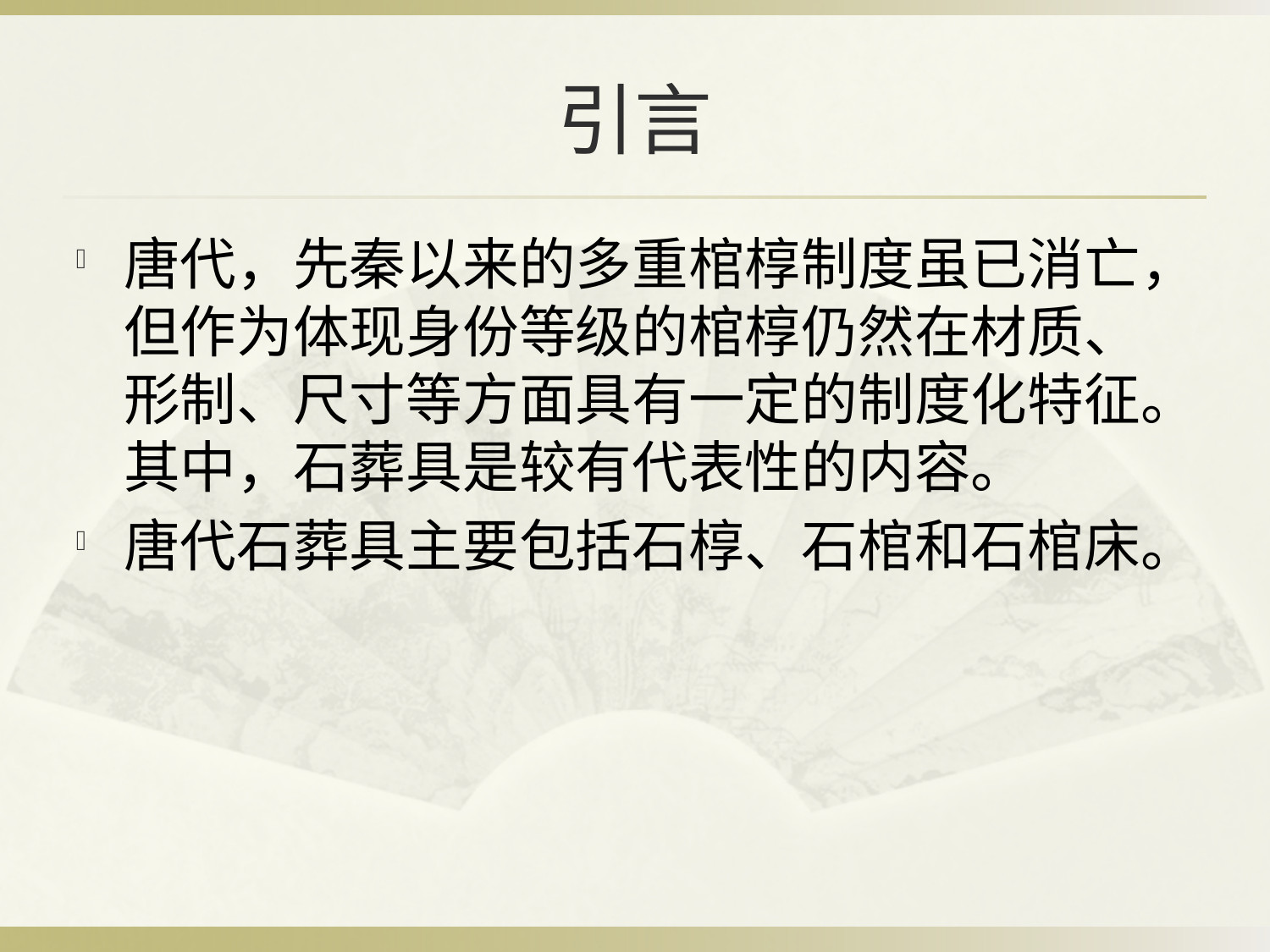

# 引言
唐代，先秦以来的多重棺椁制度虽已消亡，但作为体现身份等级的棺椁仍然在材质、形制、尺寸等方面具有一定的制度化特征。其中，石葬具是较有代表性的内容。
唐代石葬具主要包括石椁、石棺和石棺床。